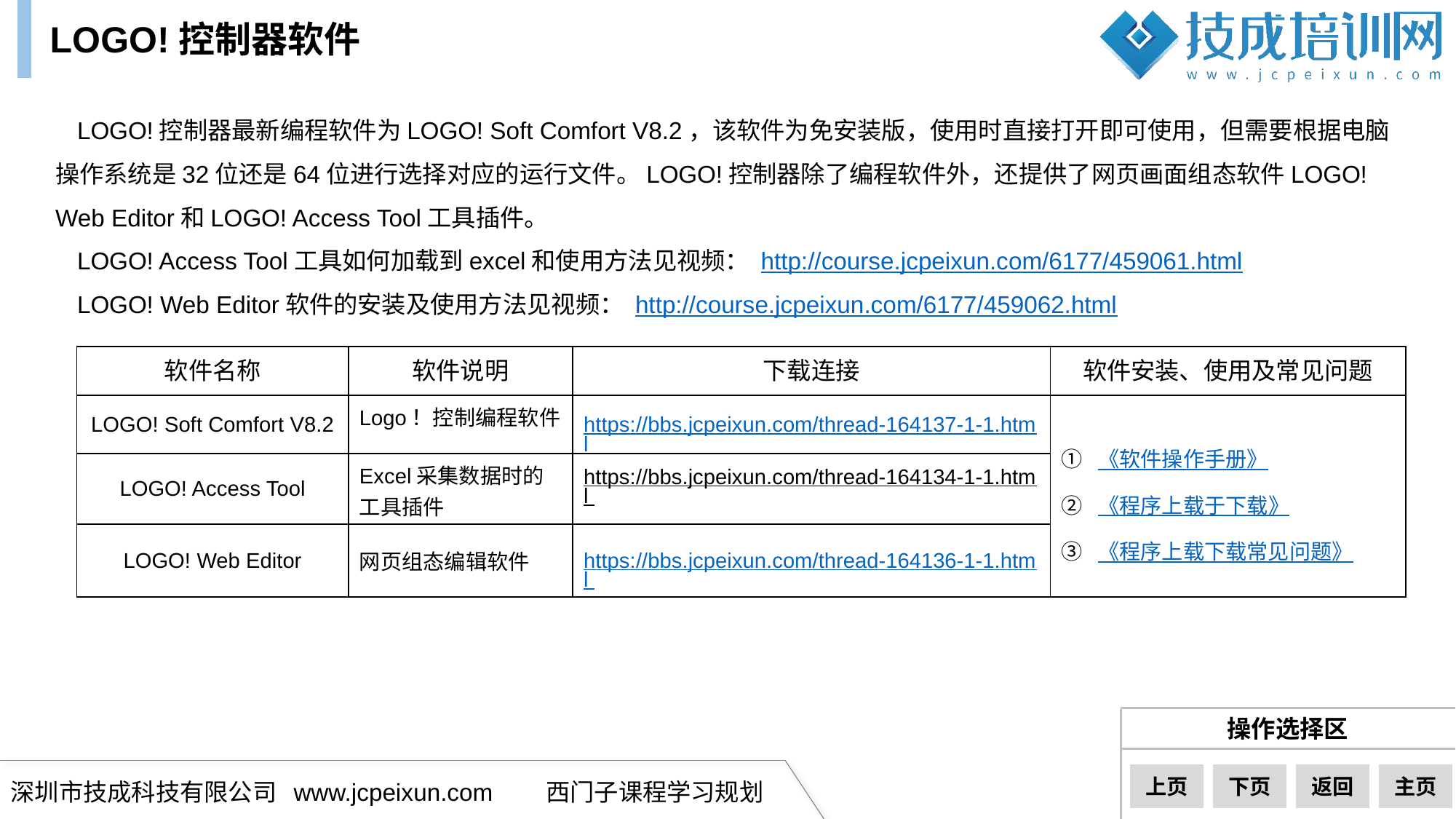

LOGO!控制器软件
LOGO!控制器最新编程软件为LOGO! Soft Comfort V8.2，该软件为免安装版，使用时直接打开即可使用，但需要根据电脑操作系统是32位还是64位进行选择对应的运行文件。LOGO!控制器除了编程软件外，还提供了网页画面组态软件LOGO! Web Editor和LOGO! Access Tool工具插件。
LOGO! Access Tool工具如何加载到excel和使用方法见视频： http://course.jcpeixun.com/6177/459061.html
LOGO! Web Editor软件的安装及使用方法见视频： http://course.jcpeixun.com/6177/459062.html
| 软件名称 | 软件说明 | 下载连接 | 软件安装、使用及常见问题 |
| --- | --- | --- | --- |
| LOGO! Soft Comfort V8.2 | Logo！控制编程软件 | https://bbs.jcpeixun.com/thread-164137-1-1.html | ① 《软件操作手册》 ② 《程序上载于下载》 ③ 《程序上载下载常见问题》 |
| LOGO! Access Tool | Excel采集数据时的工具插件 | https://bbs.jcpeixun.com/thread-164134-1-1.html |  |
| LOGO! Web Editor | 网页组态编辑软件 | https://bbs.jcpeixun.com/thread-164136-1-1.html |  |
下一页
上页
下页
返回
主页